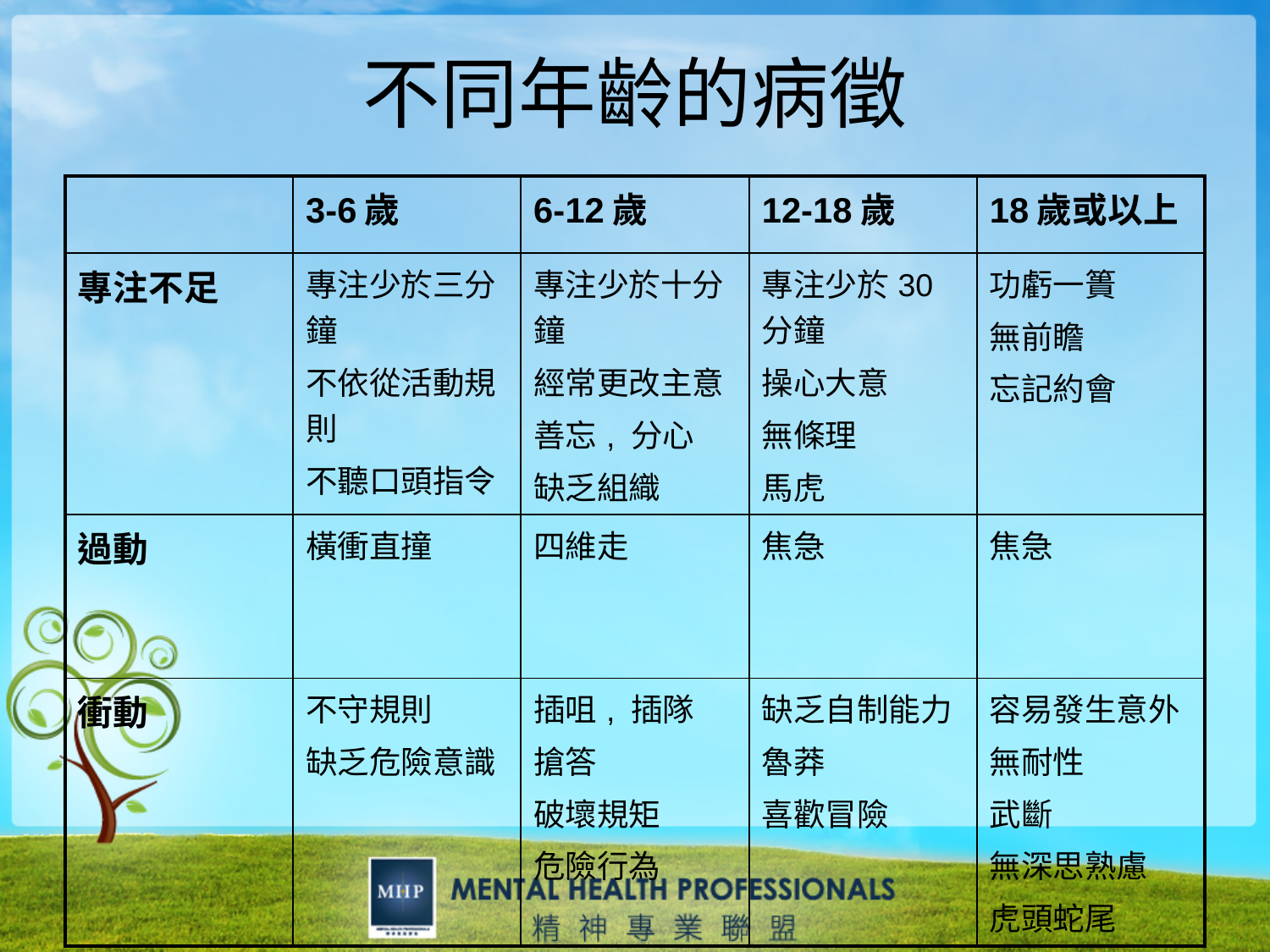

不同年齡的病徵
|  | 3-6歲 | 6-12歲 | 12-18歲 | 18歲或以上 |
| --- | --- | --- | --- | --- |
| 專注不足 | 專注少於三分鐘 不依從活動規則 不聽口頭指令 | 專注少於十分鐘 經常更改主意 善忘, 分心 缺乏組織 | 專注少於30分鐘 操心大意 無條理 馬虎 | 功虧一簣 無前瞻 忘記約會 |
| 過動 | 橫衝直撞 | 四維走 | 焦急 | 焦急 |
| 衝動 | 不守規則 缺乏危險意識 | 插咀, 插隊 搶答 破壞規矩 危險行為 | 缺乏自制能力 魯莽 喜歡冒險 | 容易發生意外 無耐性 武斷 無深思熟慮 虎頭蛇尾 |